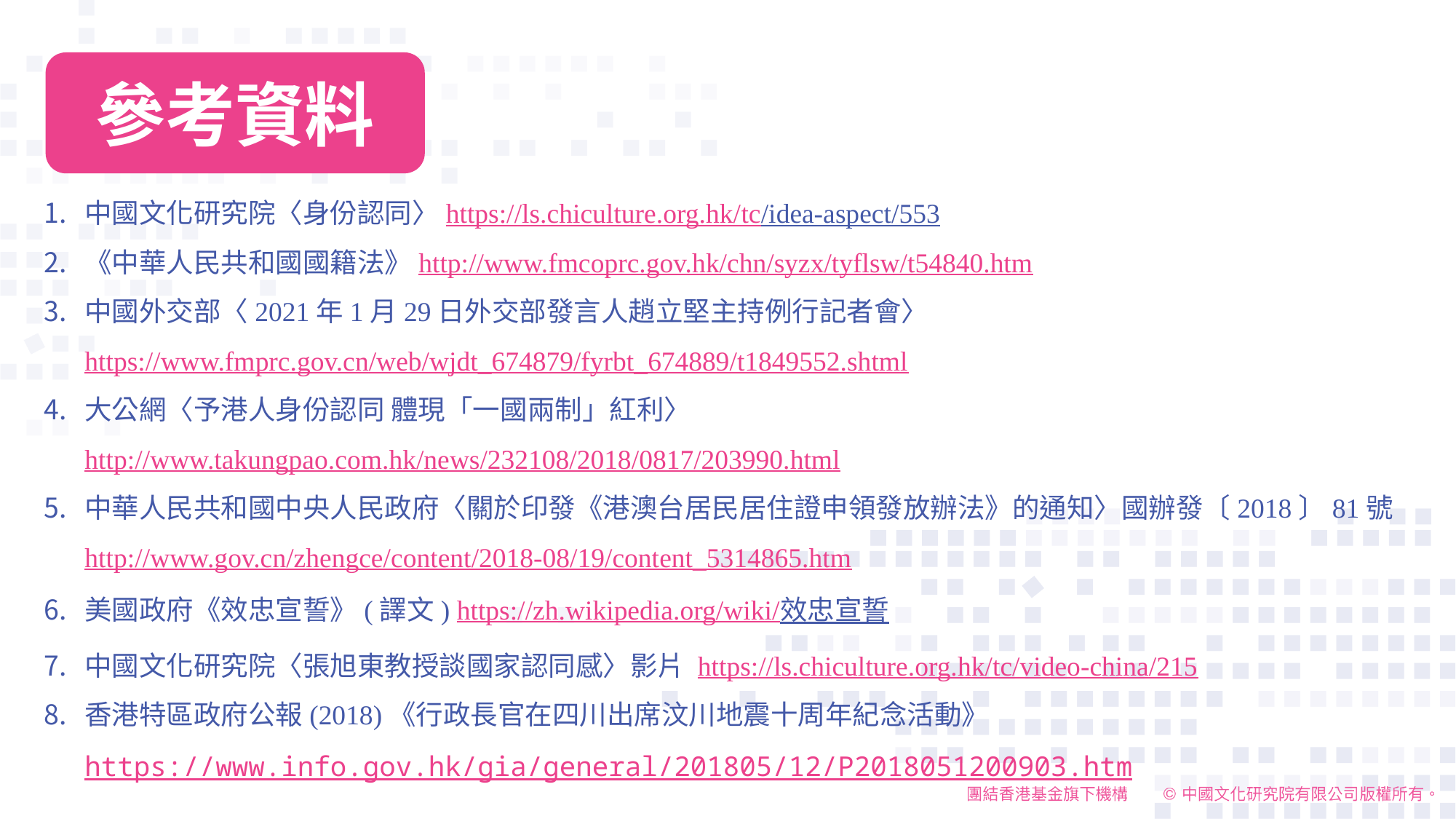

參考資料
中國文化研究院〈身份認同〉https://ls.chiculture.org.hk/tc/idea-aspect/553
《中華人民共和國國籍法》http://www.fmcoprc.gov.hk/chn/syzx/tyflsw/t54840.htm
中國外交部〈2021年1月29日外交部發言人趙立堅主持例行記者會〉https://www.fmprc.gov.cn/web/wjdt_674879/fyrbt_674889/t1849552.shtml
大公網〈予港人身份認同 體現「一國兩制」紅利〉http://www.takungpao.com.hk/news/232108/2018/0817/203990.html
中華人民共和國中央人民政府〈關於印發《港澳台居民居住證申領發放辦法》的通知〉國辦發〔2018〕81號http://www.gov.cn/zhengce/content/2018-08/19/content_5314865.htm
美國政府《效忠宣誓》(譯文) https://zh.wikipedia.org/wiki/效忠宣誓
中國文化研究院〈張旭東教授談國家認同感〉影片 https://ls.chiculture.org.hk/tc/video-china/215
香港特區政府公報(2018)《行政長官在四川出席汶川地震十周年紀念活動》https://www.info.gov.hk/gia/general/201805/12/P2018051200903.htm